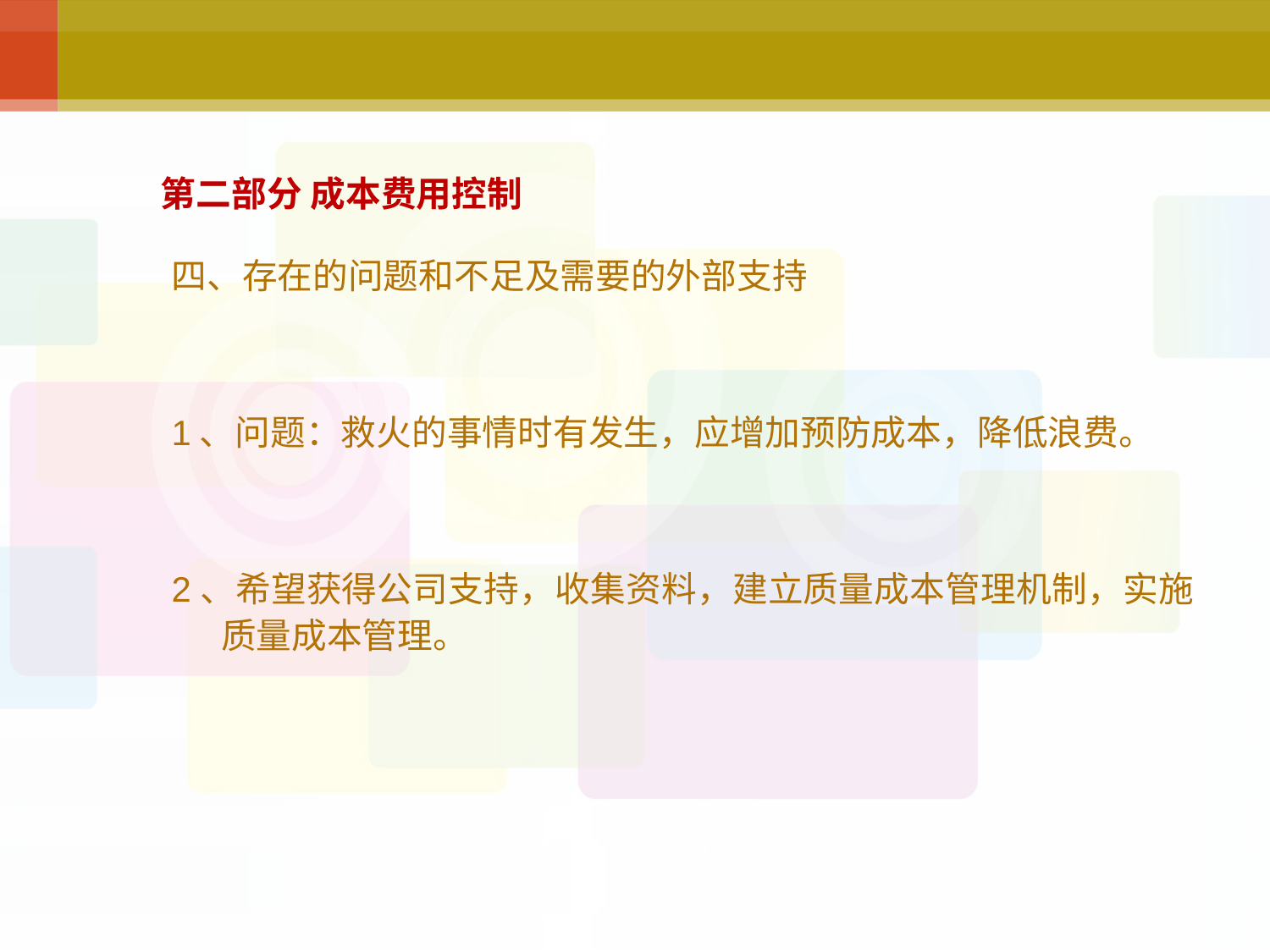

# 第二部分 成本费用控制
四、存在的问题和不足及需要的外部支持

1、问题：救火的事情时有发生，应增加预防成本，降低浪费。

2、希望获得公司支持，收集资料，建立质量成本管理机制，实施质量成本管理。